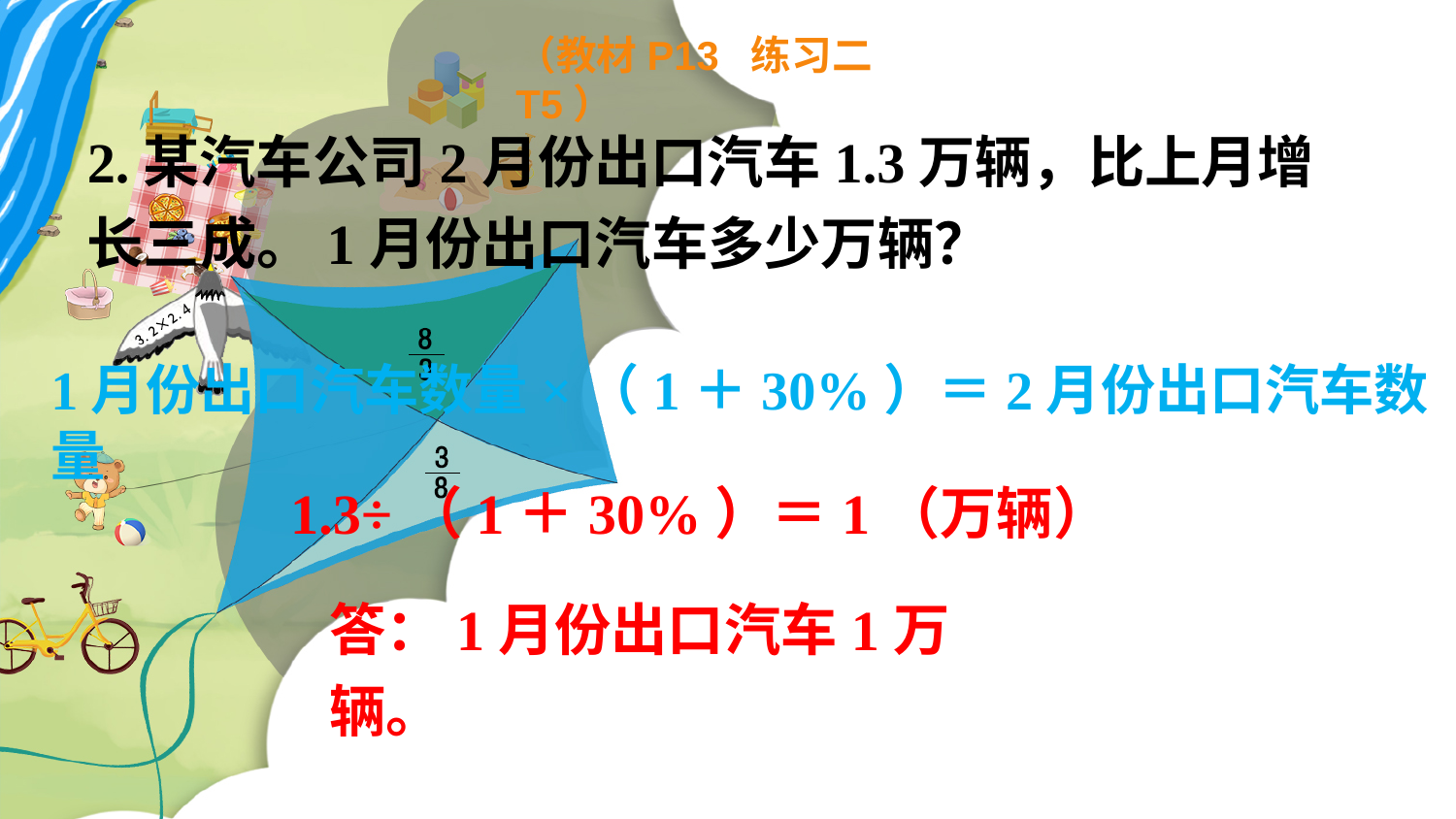

（教材P13  练习二T5）
2.某汽车公司2月份出口汽车1.3万辆，比上月增长三成。1月份出口汽车多少万辆？
1月份出口汽车数量×（1＋30%）＝2月份出口汽车数量
1.3÷（1＋30%）＝1（万辆）
www.youyi100.com
答：1月份出口汽车1万辆。